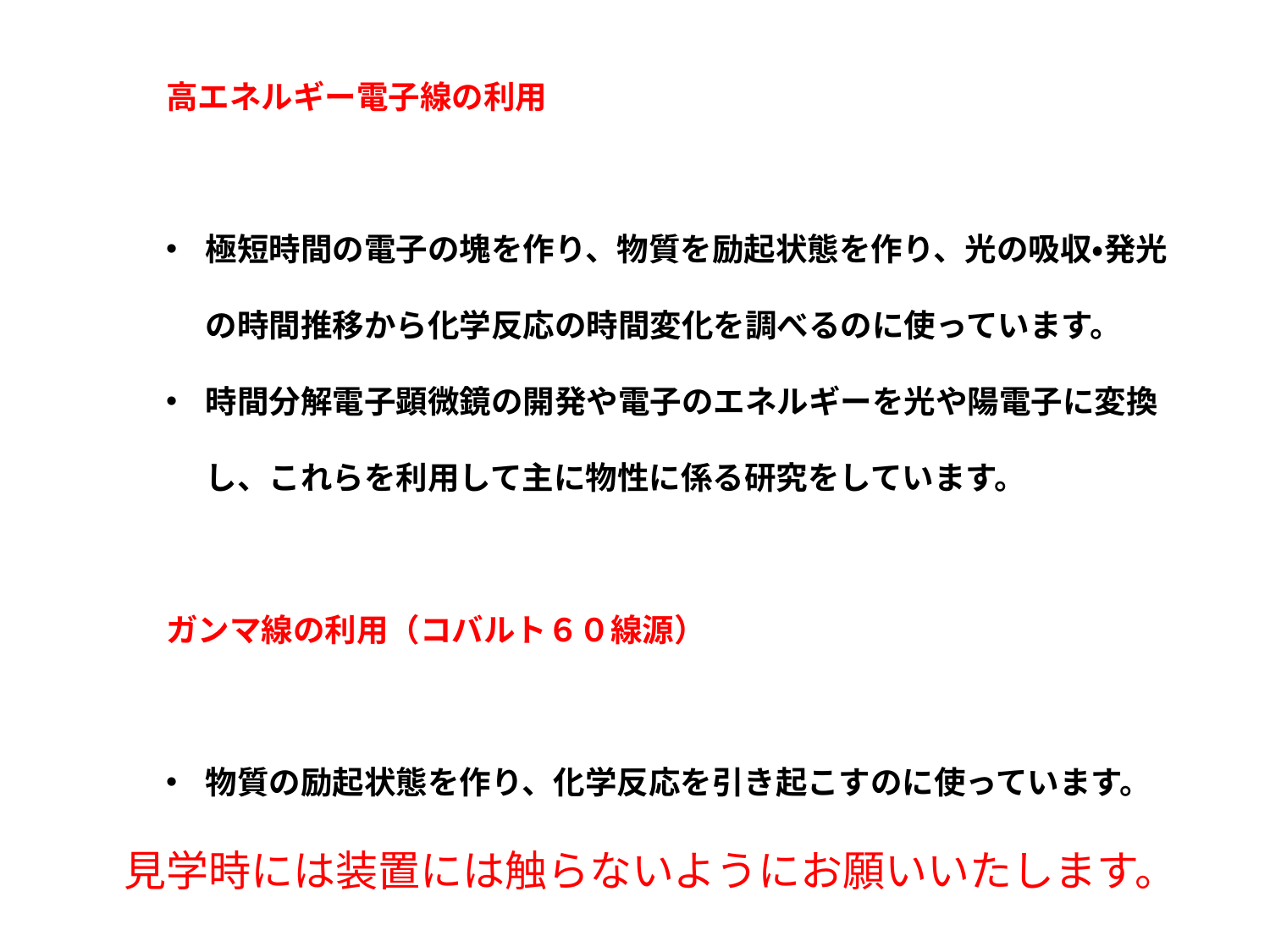

高エネルギー電子線の利用

極短時間の電子の塊を作り、物質を励起状態を作り、光の吸収・発光の時間推移から化学反応の時間変化を調べるのに使っています。
時間分解電子顕微鏡の開発や電子のエネルギーを光や陽電子に変換し、これらを利用して主に物性に係る研究をしています。

ガンマ線の利用（コバルト６０線源）

物質の励起状態を作り、化学反応を引き起こすのに使っています。
見学時には装置には触らないようにお願いいたします。